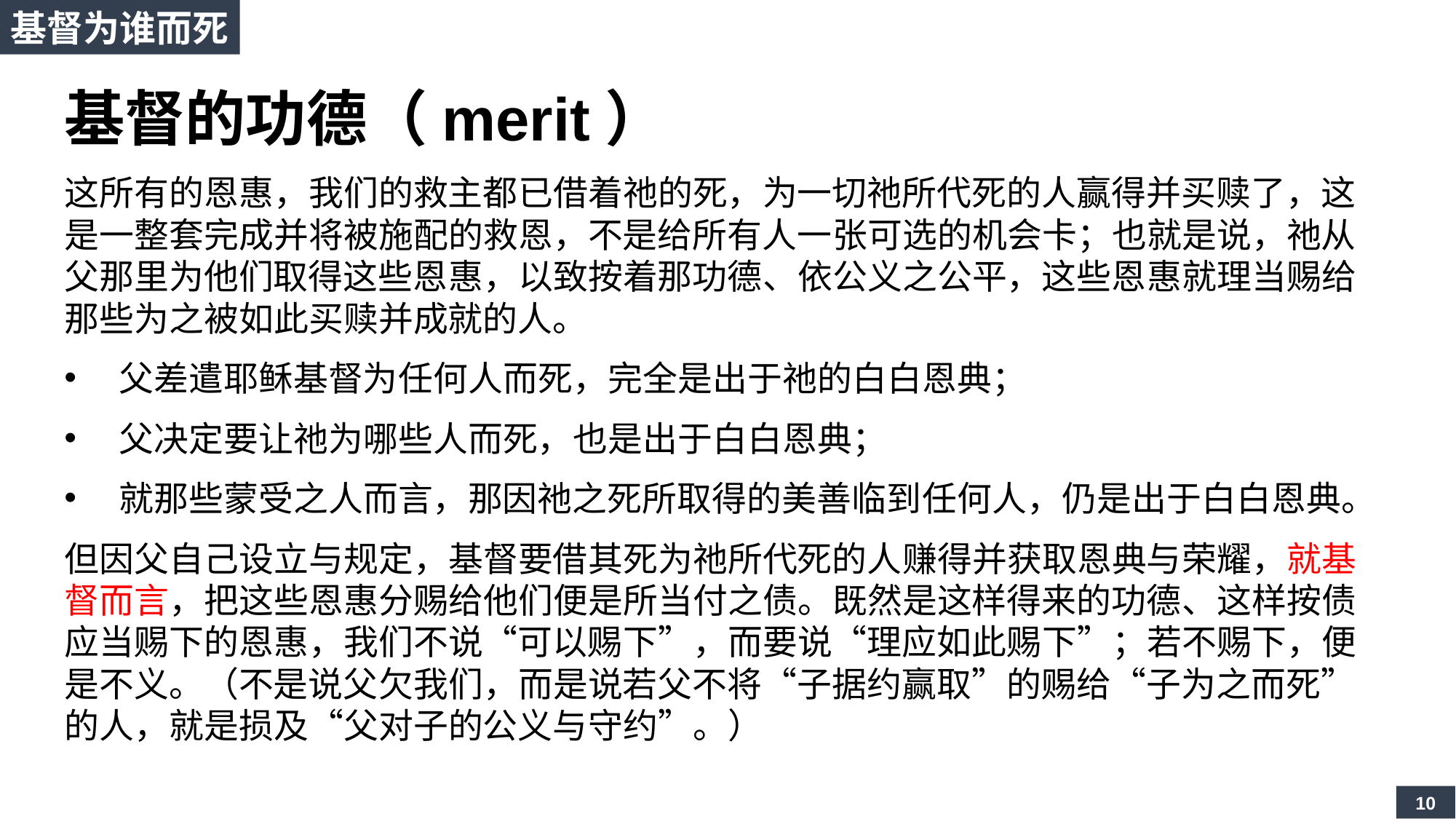

基督为谁而死
基督的功德（merit）
这所有的恩惠，我们的救主都已借着祂的死，为一切祂所代死的人赢得并买赎了，这是一整套完成并将被施配的救恩，不是给所有人一张可选的机会卡；也就是说，祂从父那里为他们取得这些恩惠，以致按着那功德、依公义之公平，这些恩惠就理当赐给那些为之被如此买赎并成就的人。
父差遣耶稣基督为任何人而死，完全是出于祂的白白恩典；
父决定要让祂为哪些人而死，也是出于白白恩典；
就那些蒙受之人而言，那因祂之死所取得的美善临到任何人，仍是出于白白恩典。
但因父自己设立与规定，基督要借其死为祂所代死的人赚得并获取恩典与荣耀，就基督而言，把这些恩惠分赐给他们便是所当付之债。既然是这样得来的功德、这样按债应当赐下的恩惠，我们不说“可以赐下”，而要说“理应如此赐下”；若不赐下，便是不义。（不是说父欠我们，而是说若父不将“子据约赢取”的赐给“子为之而死”的人，就是损及“父对子的公义与守约”。）
10